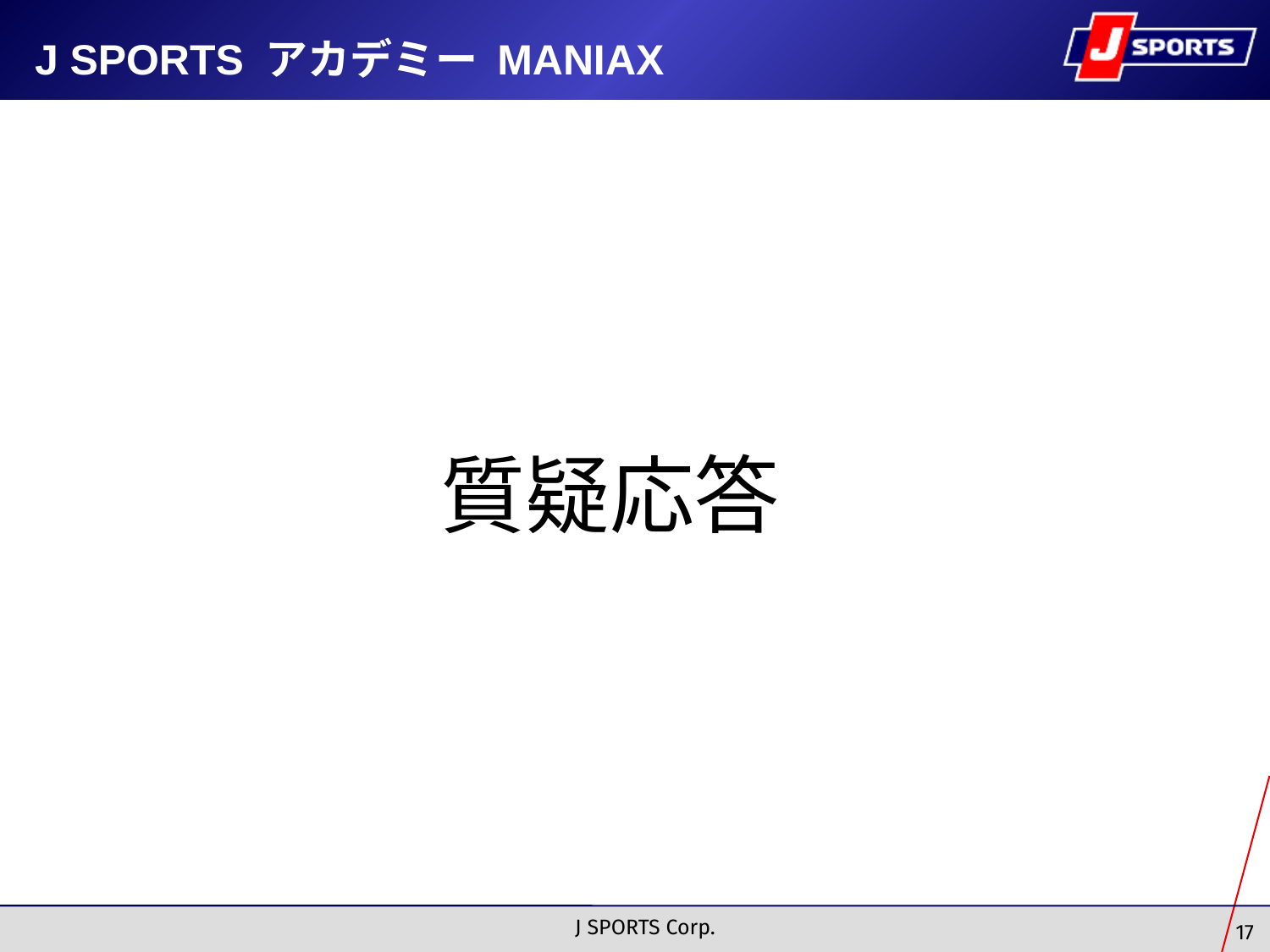

J SPORTS アカデミー MANIAX
質疑応答
J SPORTS Corp.
17